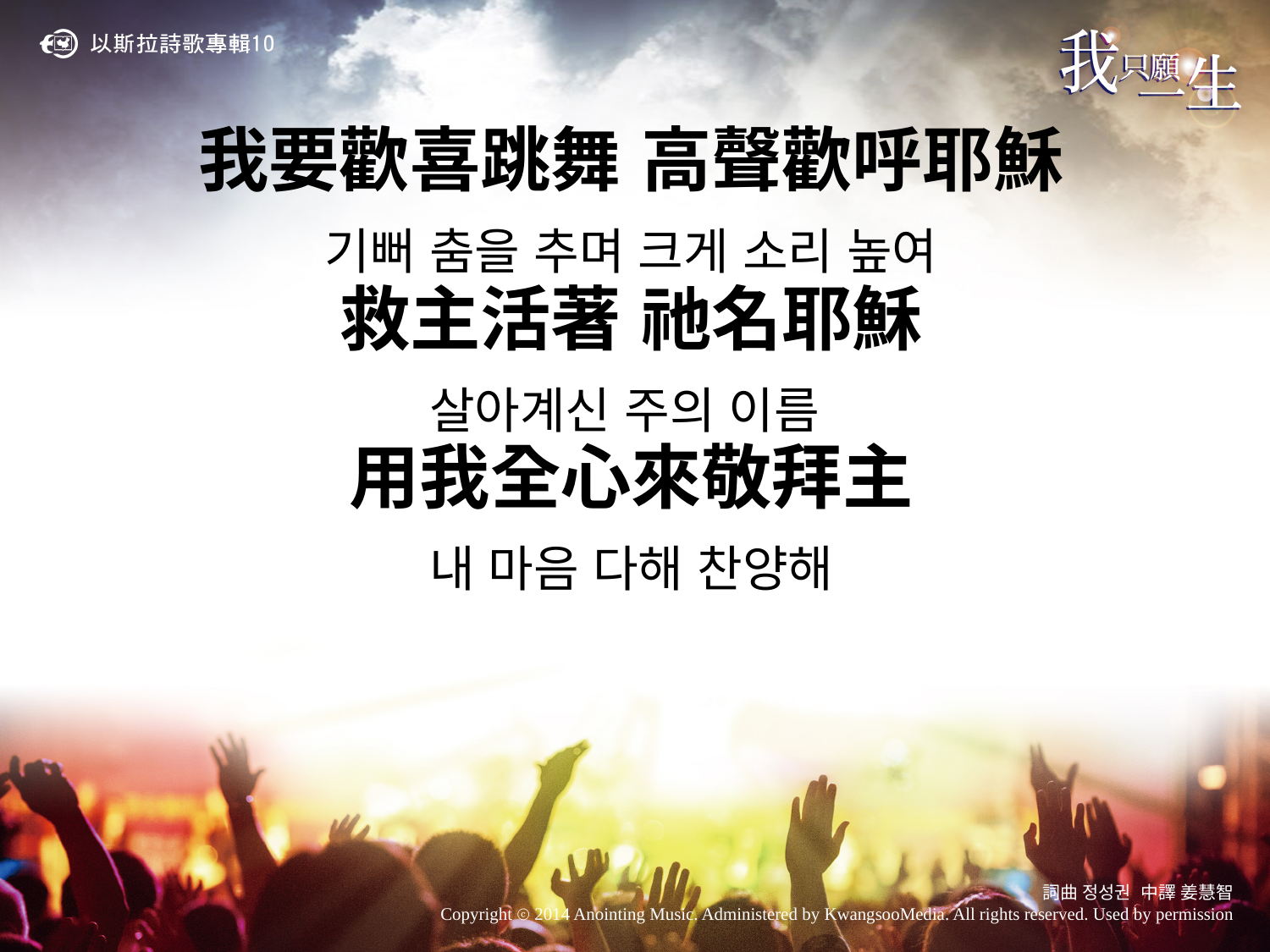

我要歡喜跳舞 高聲歡呼耶穌
기뻐 춤을 추며 크게 소리 높여
救主活著 祂名耶穌
살아계신 주의 이름
用我全心來敬拜主
내 마음 다해 찬양해
詞曲 정성권  中譯 姜慧智
Copyright ⓒ 2014 Anointing Music. Administered by KwangsooMedia. All rights reserved. Used by permission